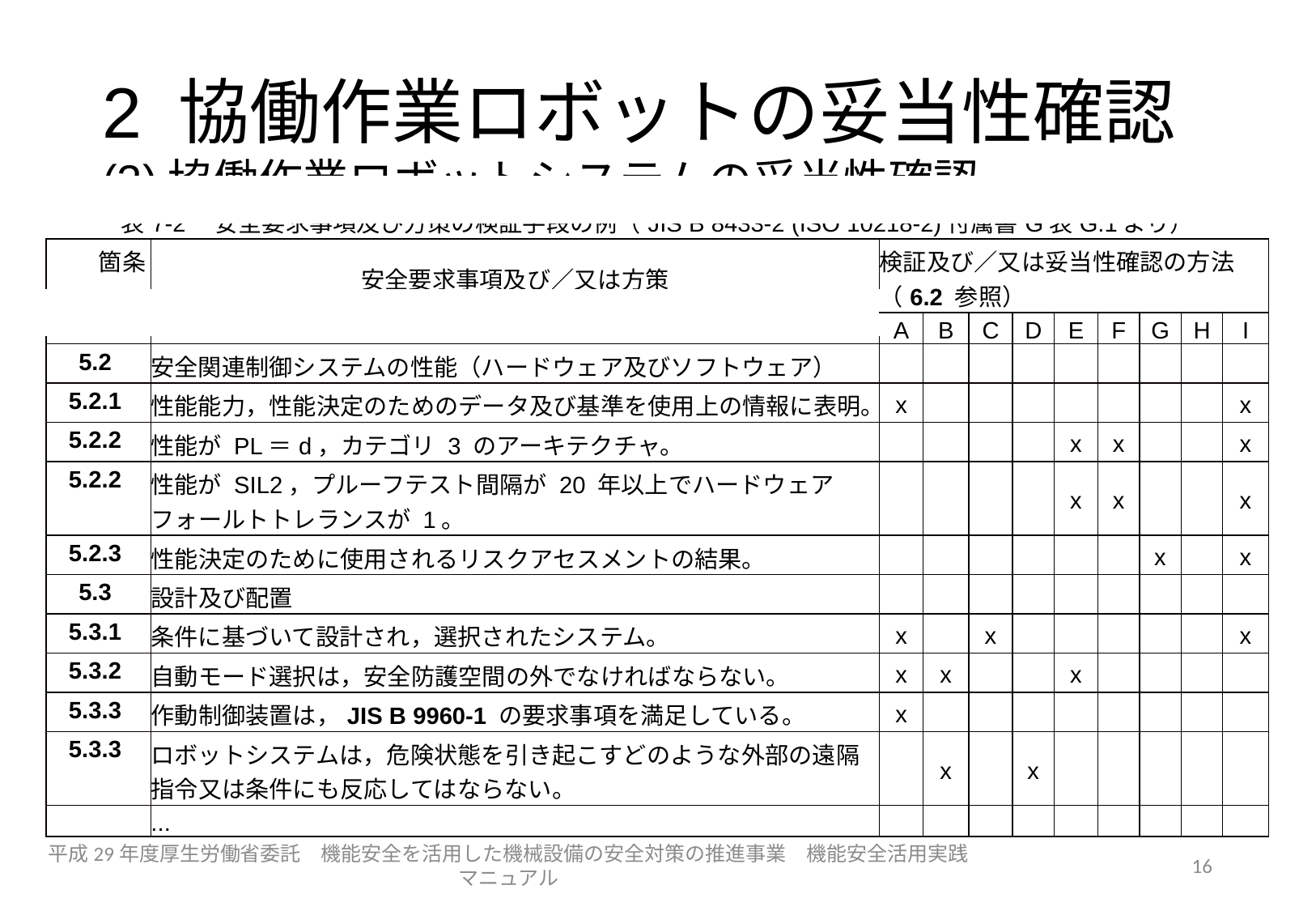

# 2 協働作業ロボットの妥当性確認 (2)協働作業ロボットシステムの妥当性確認
| 表7-2　安全要求事項及び方策の検証手段の例（JIS B 8433-2 (ISO 10218-2)付属書G表G.1より） |  |  |  |  |  |  |  |  |  |  |
| --- | --- | --- | --- | --- | --- | --- | --- | --- | --- | --- |
| 箇条 | 安全要求事項及び／又は方策 | 検証及び／又は妥当性確認の方法（6.2 参照） |  |  |  |  |  |  |  |  |
|  |  | A | B | C | D | E | F | G | H | I |
| 5.2 | 安全関連制御システムの性能（ハードウェア及びソフトウェア） |  |  |  |  |  |  |  |  |  |
| 5.2.1 | 性能能力，性能決定のためのデータ及び基準を使用上の情報に表明。 | x |  |  |  |  |  |  |  | x |
| 5.2.2 | 性能が PL＝d，カテゴリ 3 のアーキテクチャ。 |  |  |  |  | x | x |  |  | x |
| 5.2.2 | 性能が SIL2，プルーフテスト間隔が 20 年以上でハードウェアフォールトトレランスが 1。 |  |  |  |  | x | x |  |  | x |
| 5.2.3 | 性能決定のために使用されるリスクアセスメントの結果。 |  |  |  |  |  |  | x |  | x |
| 5.3 | 設計及び配置 |  |  |  |  |  |  |  |  |  |
| 5.3.1 | 条件に基づいて設計され，選択されたシステム。 | x |  | x |  |  |  |  |  | x |
| 5.3.2 | 自動モード選択は，安全防護空間の外でなければならない。 | x | x |  |  | x |  |  |  |  |
| 5.3.3 | 作動制御装置は，JIS B 9960-1 の要求事項を満足している。 | x |  |  |  |  |  |  |  |  |
| 5.3.3 | ロボットシステムは，危険状態を引き起こすどのような外部の遠隔指令又は条件にも反応してはならない。 |  | x |  | x |  |  |  |  |  |
|  | ... |  |  |  |  |  |  |  |  |  |
平成29年度厚生労働省委託　機能安全を活用した機械設備の安全対策の推進事業　機能安全活用実践マニュアル
16